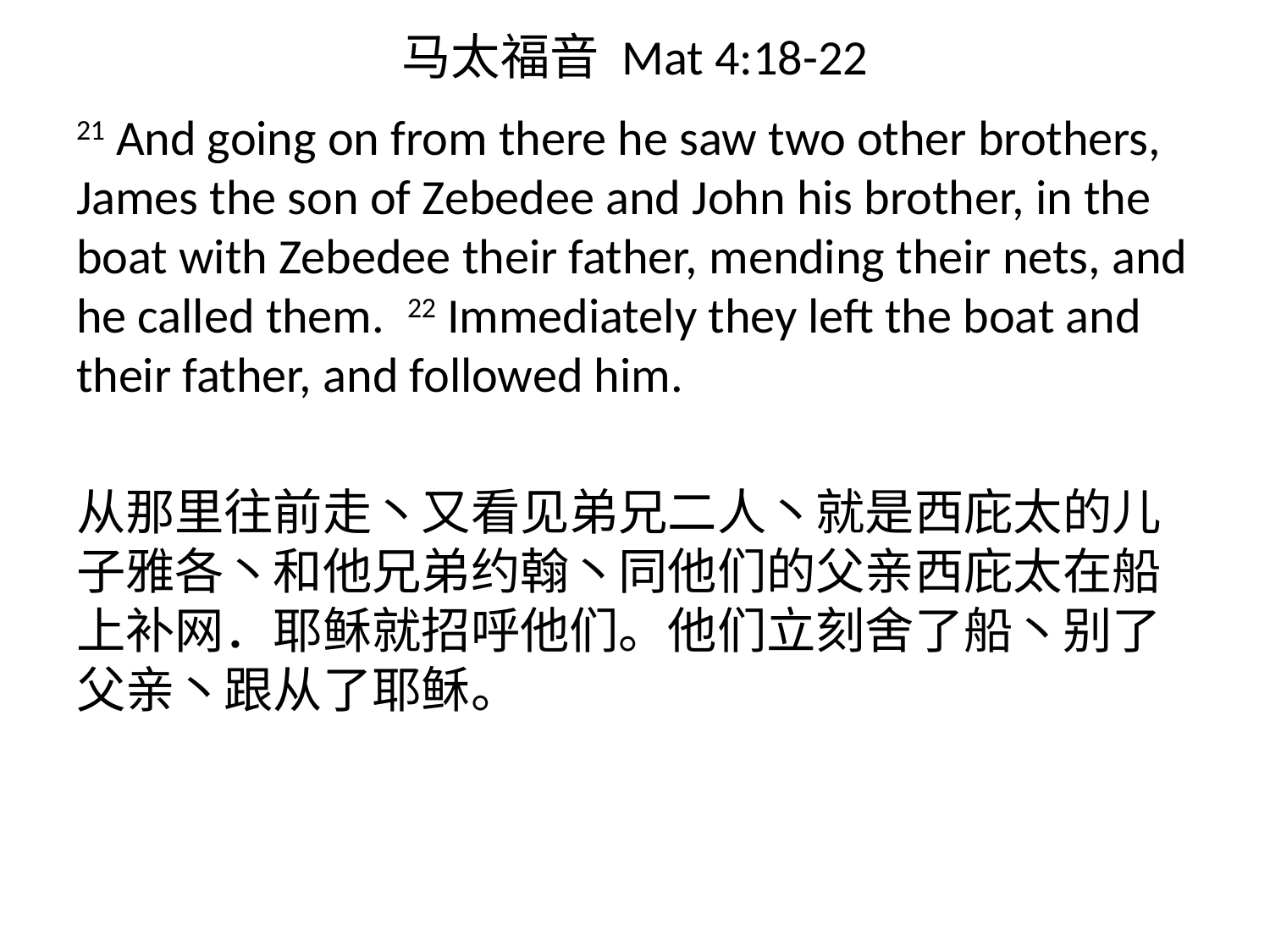

# 马太福音 Mat 4:18-22
21 And going on from there he saw two other brothers, James the son of Zebedee and John his brother, in the boat with Zebedee their father, mending their nets, and he called them.  22 Immediately they left the boat and their father, and followed him.

从那里往前走丶又看见弟兄二人丶就是西庇太的儿子雅各丶和他兄弟约翰丶同他们的父亲西庇太在船上补网．耶稣就招呼他们。他们立刻舍了船丶别了父亲丶跟从了耶稣。